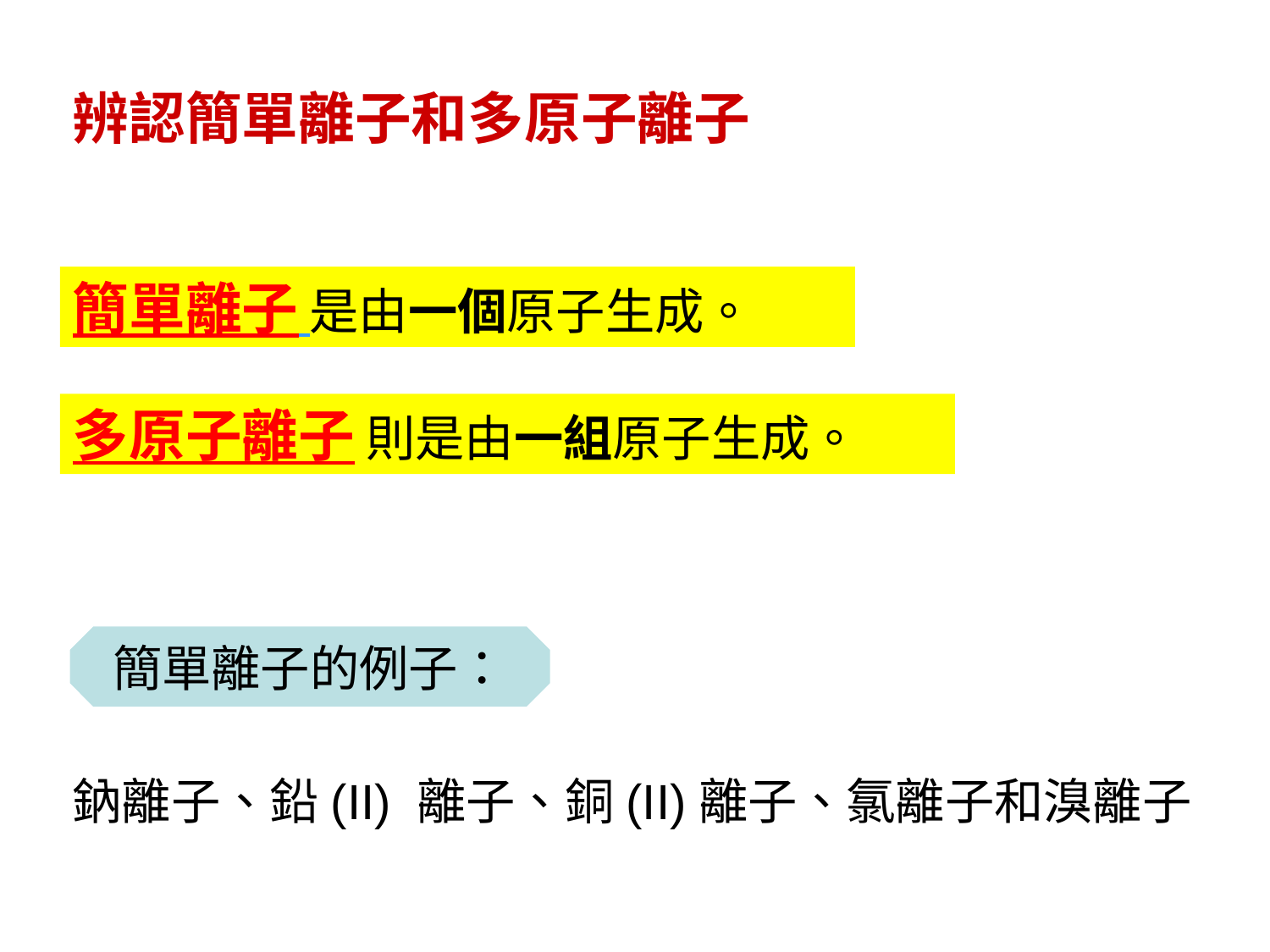

辨認簡單離子和多原子離子
簡單離子 是由一個原子生成。
多原子離子 則是由一組原子生成。
簡單離子的例子：
鈉離子、鉛(II) 離子、銅(II)離子、氯離子和溴離子